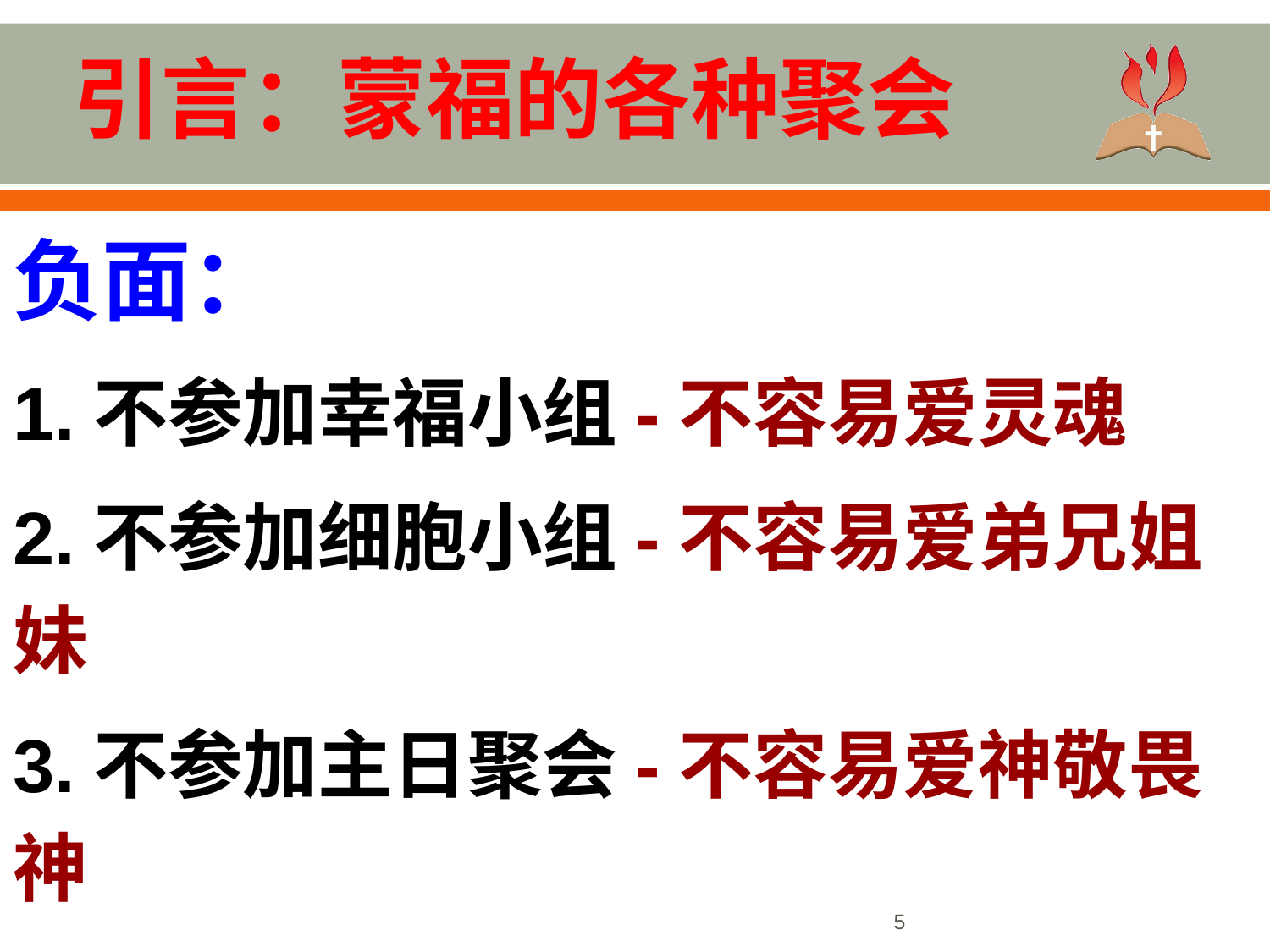

#
引言：蒙福的各种聚会
负面：
1.不参加幸福小组-不容易爱灵魂
2.不参加细胞小组-不容易爱弟兄姐妹
3.不参加主日聚会-不容易爱神敬畏神
4.不参加门训系统-没有装备和提升
诊断：缺什么，补什么
5